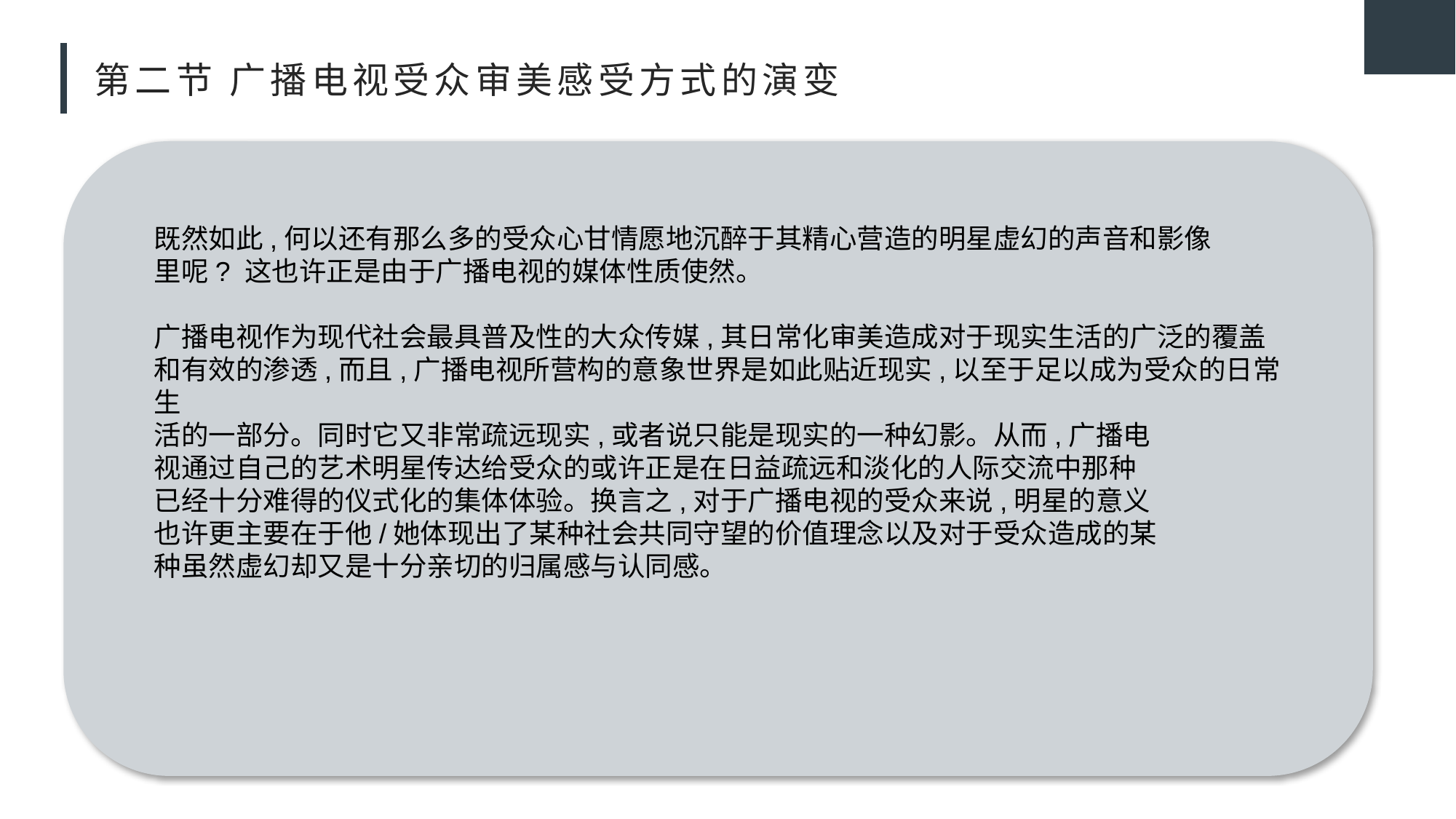

# 第二节 广播电视受众审美感受方式的演变

既然如此,何以还有那么多的受众心甘情愿地沉醉于其精心营造的明星虚幻的声音和影像
里呢? 这也许正是由于广播电视的媒体性质使然。

广播电视作为现代社会最具普及性的大众传媒,其日常化审美造成对于现实生活的广泛的覆盖和有效的渗透,而且,广播电视所营构的意象世界是如此贴近现实,以至于足以成为受众的日常生
活的一部分。同时它又非常疏远现实,或者说只能是现实的一种幻影。从而,广播电
视通过自己的艺术明星传达给受众的或许正是在日益疏远和淡化的人际交流中那种
已经十分难得的仪式化的集体体验。换言之,对于广播电视的受众来说,明星的意义
也许更主要在于他/她体现出了某种社会共同守望的价值理念以及对于受众造成的某
种虽然虚幻却又是十分亲切的归属感与认同感。